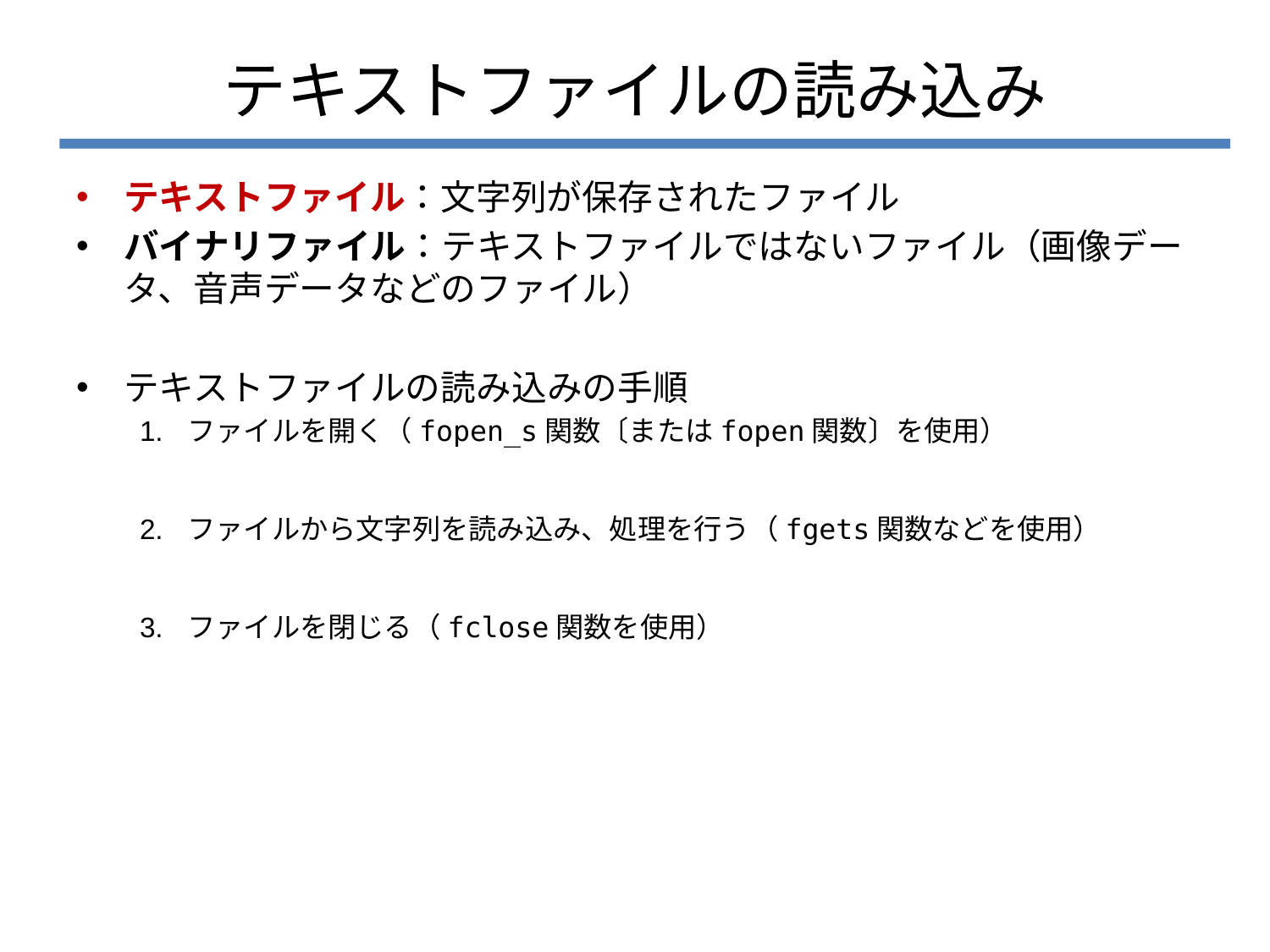

# テキストファイルの読み込み
テキストファイル：文字列が保存されたファイル
バイナリファイル：テキストファイルではないファイル（画像データ、音声データなどのファイル）

テキストファイルの読み込みの手順
ファイルを開く（fopen_s関数〔またはfopen関数〕を使用）

ファイルから文字列を読み込み、処理を行う（fgets関数などを使用）

ファイルを閉じる（fclose関数を使用）